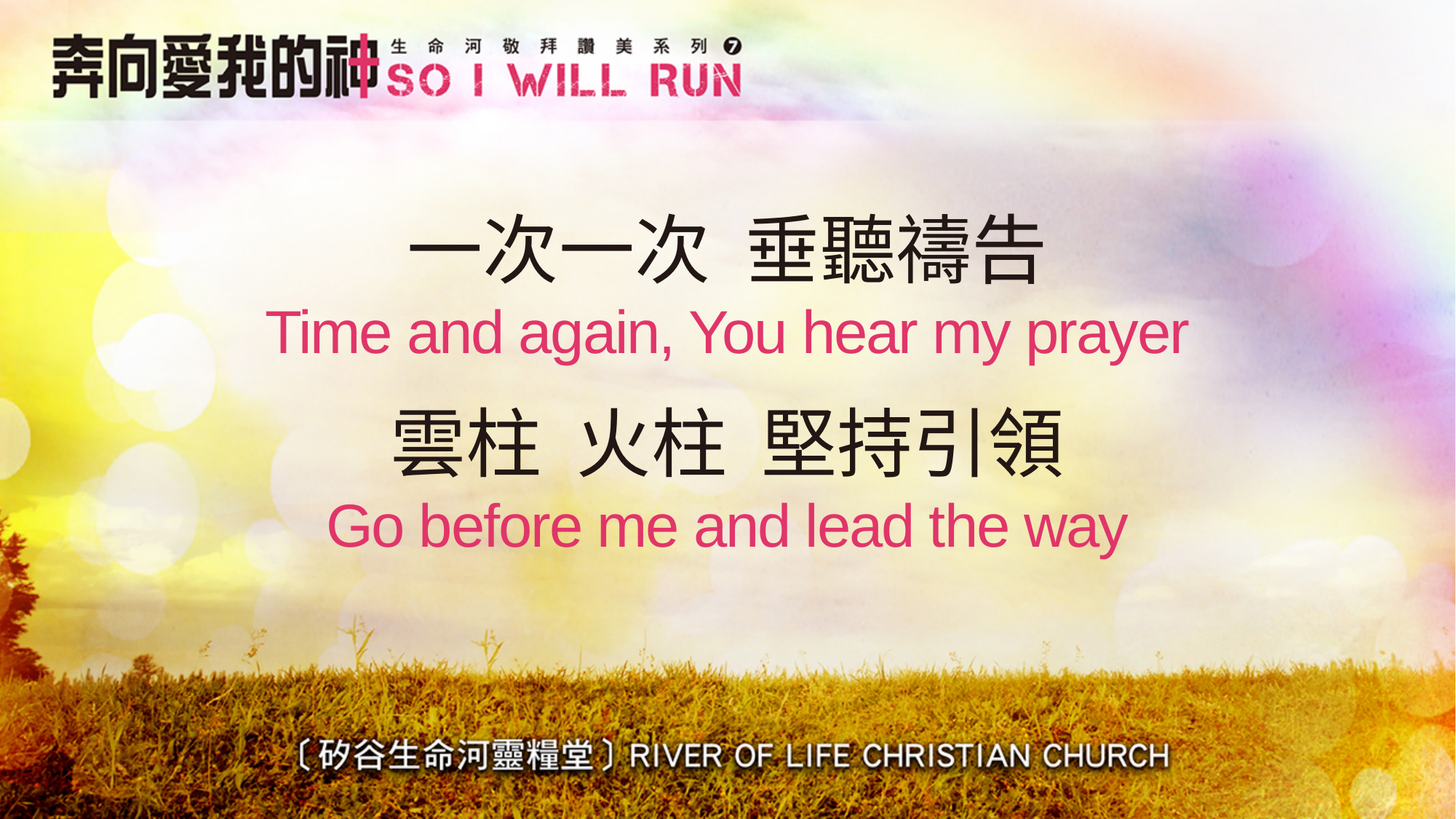

# 一次一次  垂聽禱告 Time and again, You hear my prayer
雲柱  火柱  堅持引領
Go before me and lead the way